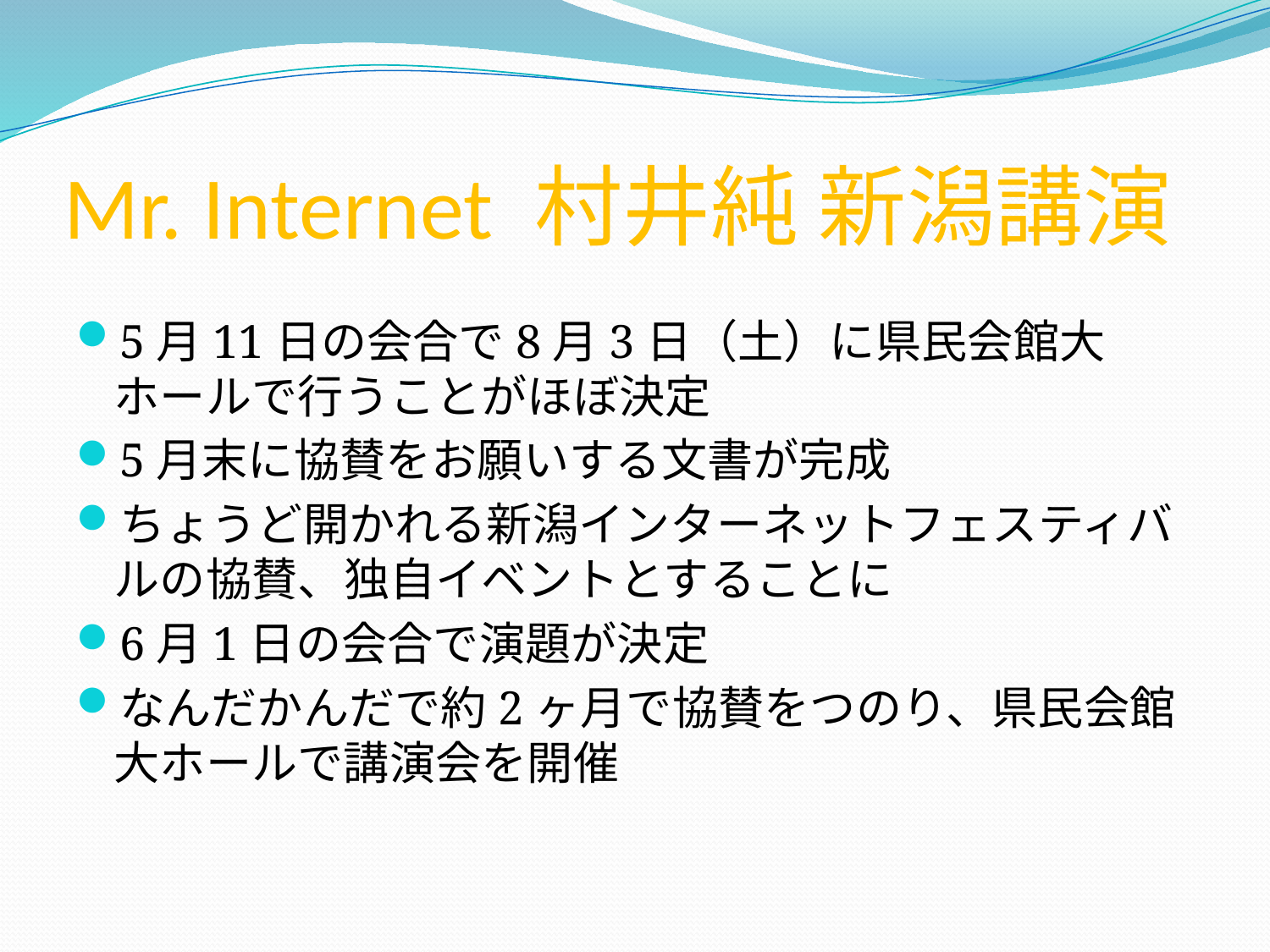

# Mr. Internet 村井純 新潟講演
5月11日の会合で8月3日（土）に県民会館大ホールで行うことがほぼ決定
5月末に協賛をお願いする文書が完成
ちょうど開かれる新潟インターネットフェスティバルの協賛、独自イベントとすることに
6月1日の会合で演題が決定
なんだかんだで約2ヶ月で協賛をつのり、県民会館大ホールで講演会を開催